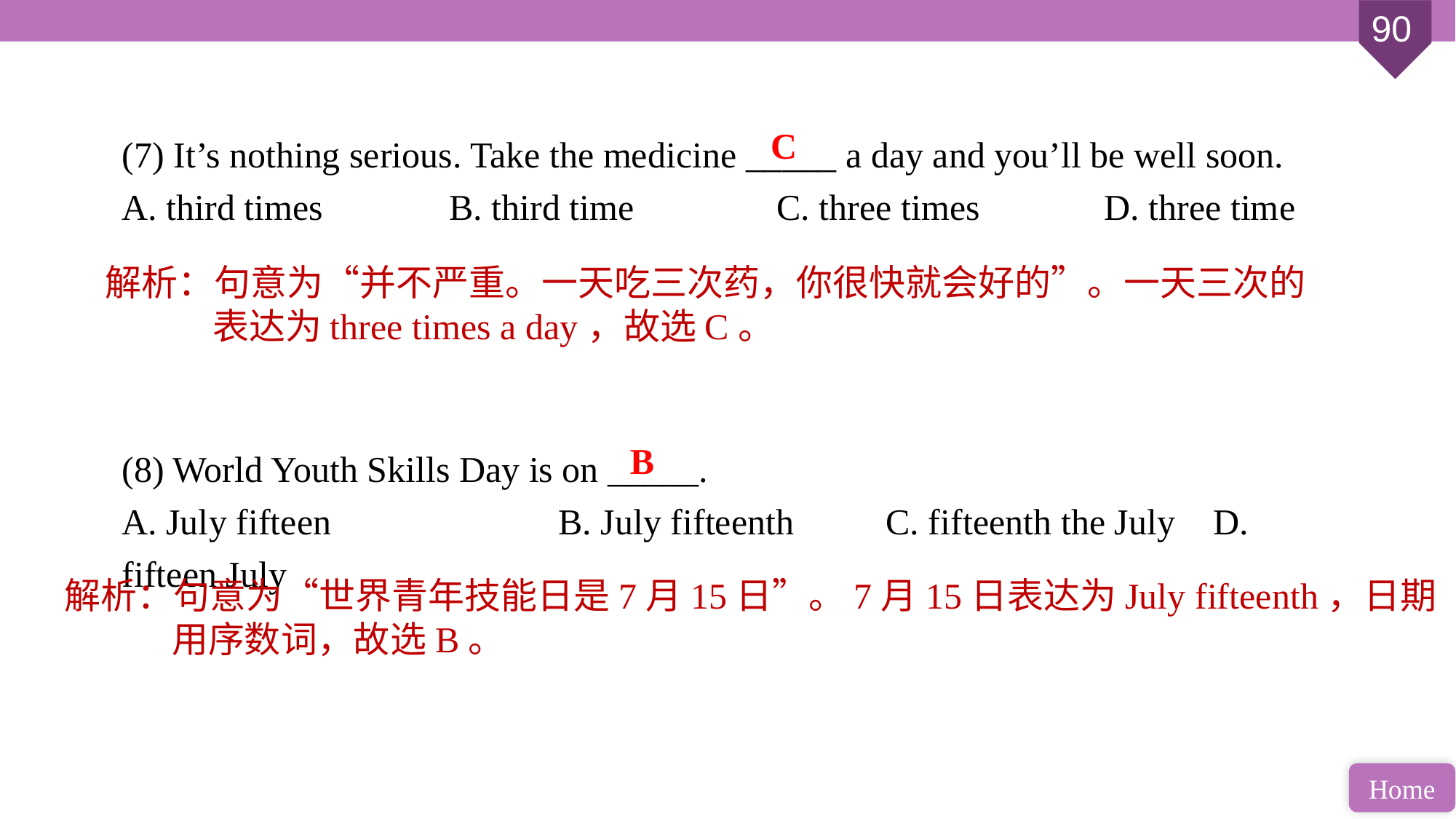

(7) It’s nothing serious. Take the medicine _____ a day and you’ll be well soon.
A. third times 		B. third time 		C. three times 		D. three time

(8) World Youth Skills Day is on _____.
A. July fifteen 		B. July fifteenth 	C. fifteenth the July 	D. fifteen July
C
解析：句意为“并不严重。一天吃三次药，你很快就会好的”。一天三次的表达为three times a day，故选C。
B
解析：句意为“世界青年技能日是7月15日”。7月15日表达为July fifteenth，日期用序数词，故选B。